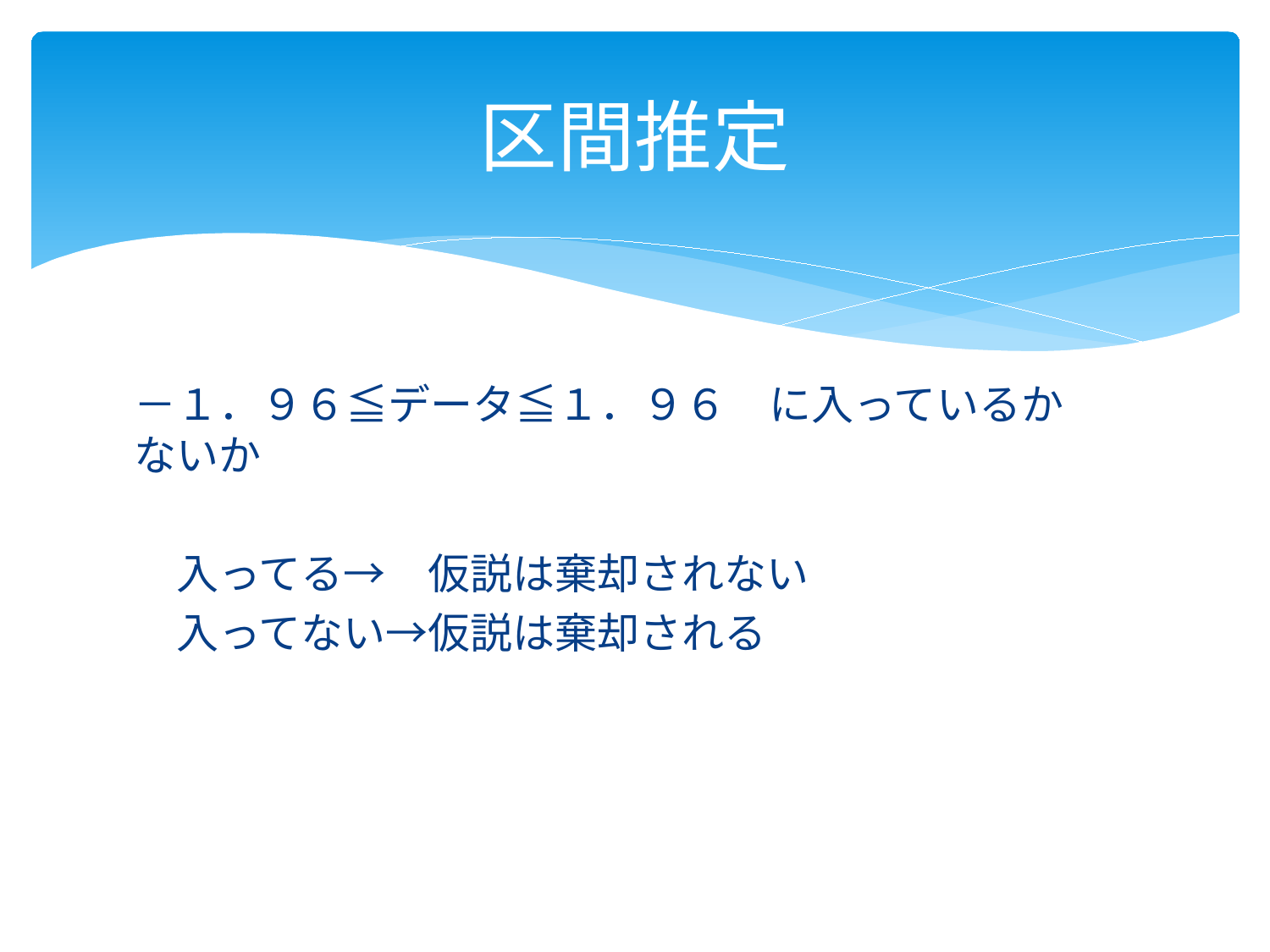

# 区間推定
－１．９６≦データ≦１．９６　に入っているか　ないか

　入ってる→　仮説は棄却されない
　入ってない→仮説は棄却される